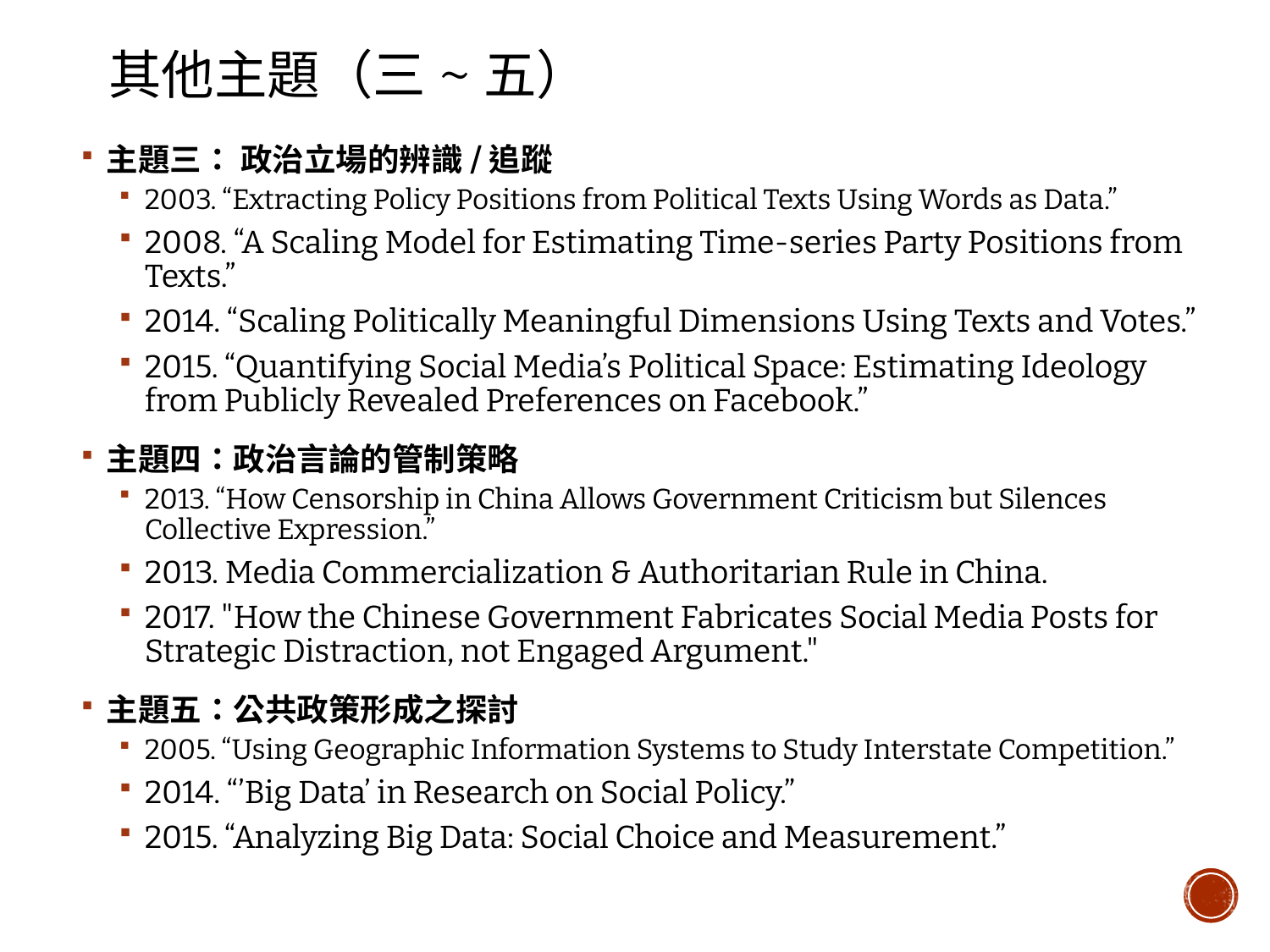

# 其他主題（三~五）
主題三： 政治立場的辨識/追蹤
2003. “Extracting Policy Positions from Political Texts Using Words as Data.”
2008. “A Scaling Model for Estimating Time-series Party Positions from Texts.”
2014. “Scaling Politically Meaningful Dimensions Using Texts and Votes.”
2015. “Quantifying Social Media’s Political Space: Estimating Ideology from Publicly Revealed Preferences on Facebook.”
主題四：政治言論的管制策略
2013. “How Censorship in China Allows Government Criticism but Silences Collective Expression.”
2013. Media Commercialization & Authoritarian Rule in China.
2017. "How the Chinese Government Fabricates Social Media Posts for Strategic Distraction, not Engaged Argument."
主題五：公共政策形成之探討
2005. “Using Geographic Information Systems to Study Interstate Competition.”
2014. “’Big Data’ in Research on Social Policy.”
2015. “Analyzing Big Data: Social Choice and Measurement.”